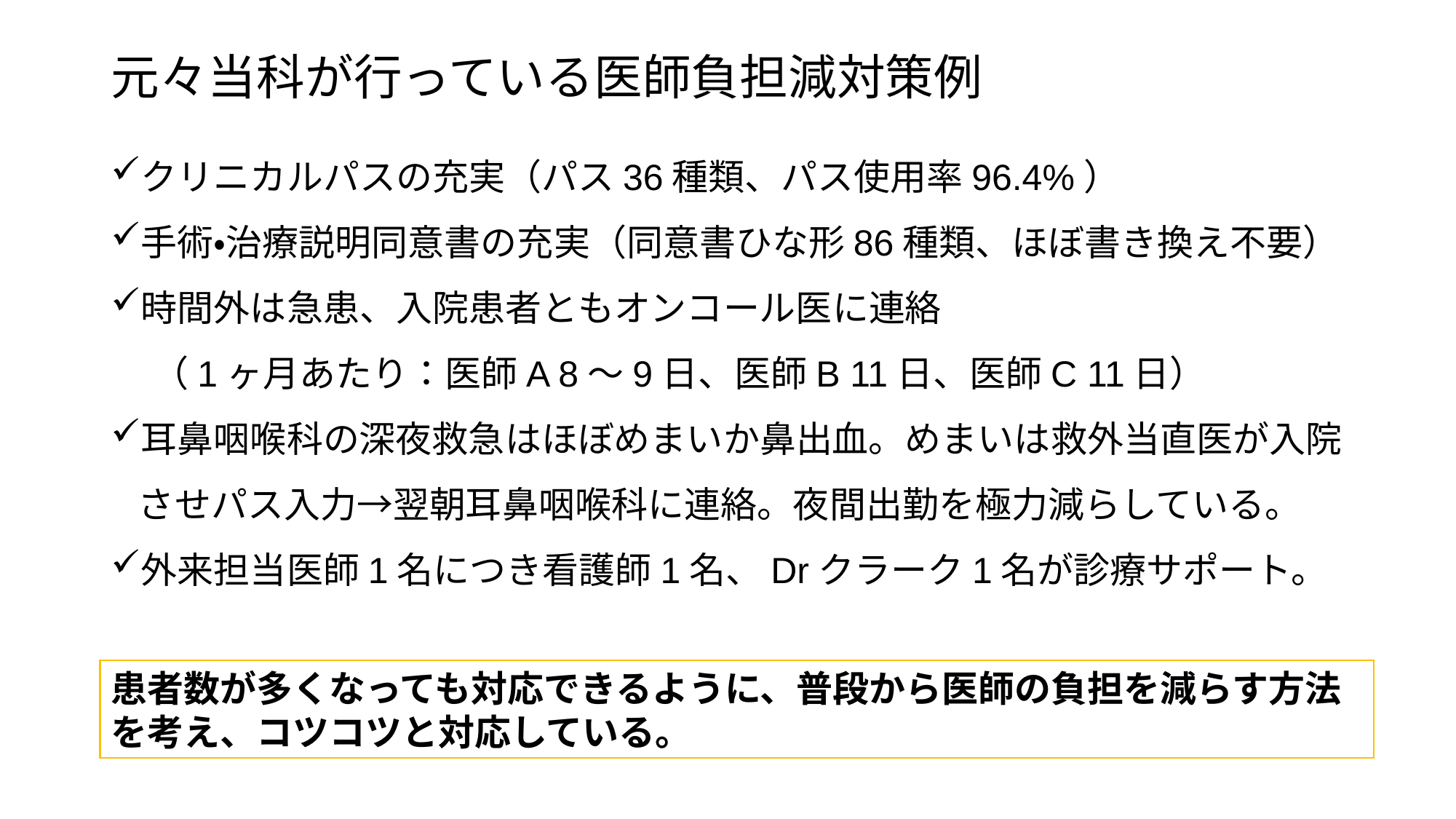

# 元々当科が行っている医師負担減対策例
クリニカルパスの充実（パス36種類、パス使用率96.4%）
手術・治療説明同意書の充実（同意書ひな形86種類、ほぼ書き換え不要）
時間外は急患、入院患者ともオンコール医に連絡
    （1ヶ月あたり：医師A 8～9日、医師B 11日、医師C 11日）
耳鼻咽喉科の深夜救急はほぼめまいか鼻出血。めまいは救外当直医が入院　させパス入力→翌朝耳鼻咽喉科に連絡。夜間出勤を極力減らしている。
外来担当医師1名につき看護師1名、Drクラーク1名が診療サポート。
患者数が多くなっても対応できるように、普段から医師の負担を減らす方法を考え、コツコツと対応している。